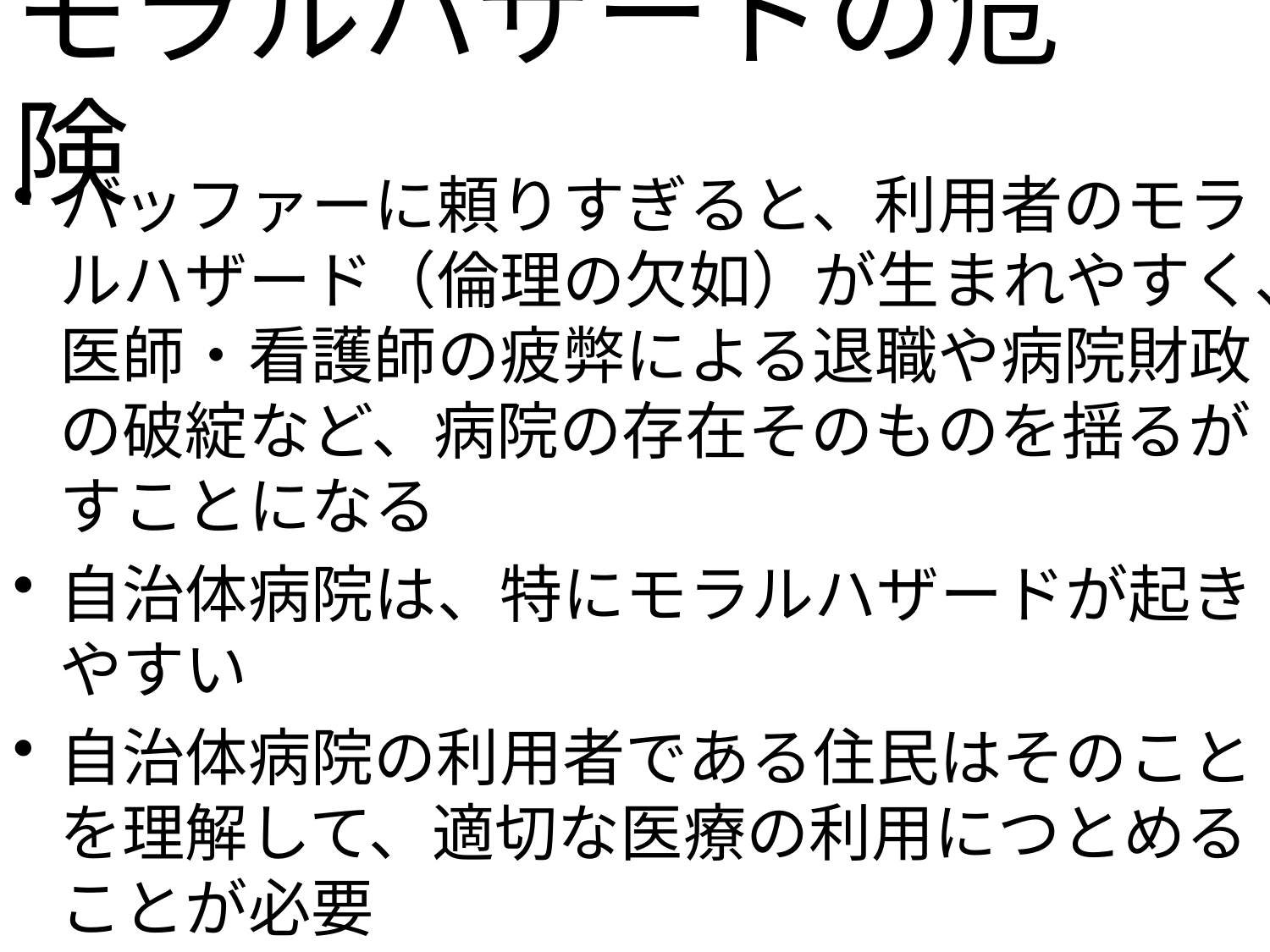

# モラルハザードの危険
バッファーに頼りすぎると、利用者のモラルハザード（倫理の欠如）が生まれやすく、医師・看護師の疲弊による退職や病院財政の破綻など、病院の存在そのものを揺るがすことになる
自治体病院は、特にモラルハザードが起きやすい
自治体病院の利用者である住民はそのことを理解して、適切な医療の利用につとめることが必要